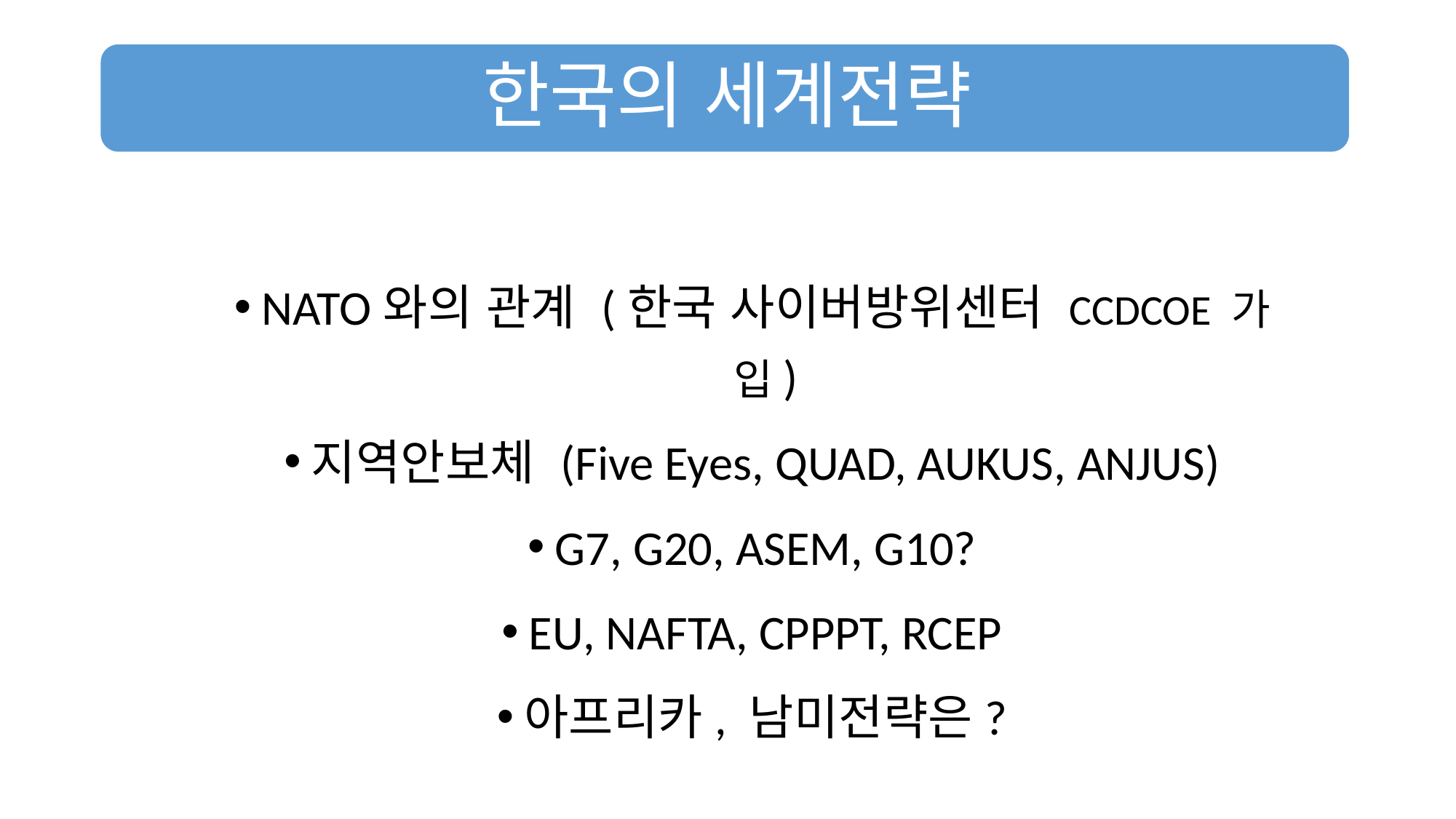

한국의 세계전략
NATO와의 관계 (한국 사이버방위센터 CCDCOE 가입)
지역안보체 (Five Eyes, QUAD, AUKUS, ANJUS)
G7, G20, ASEM, G10?
EU, NAFTA, CPPPT, RCEP
아프리카, 남미전략은?